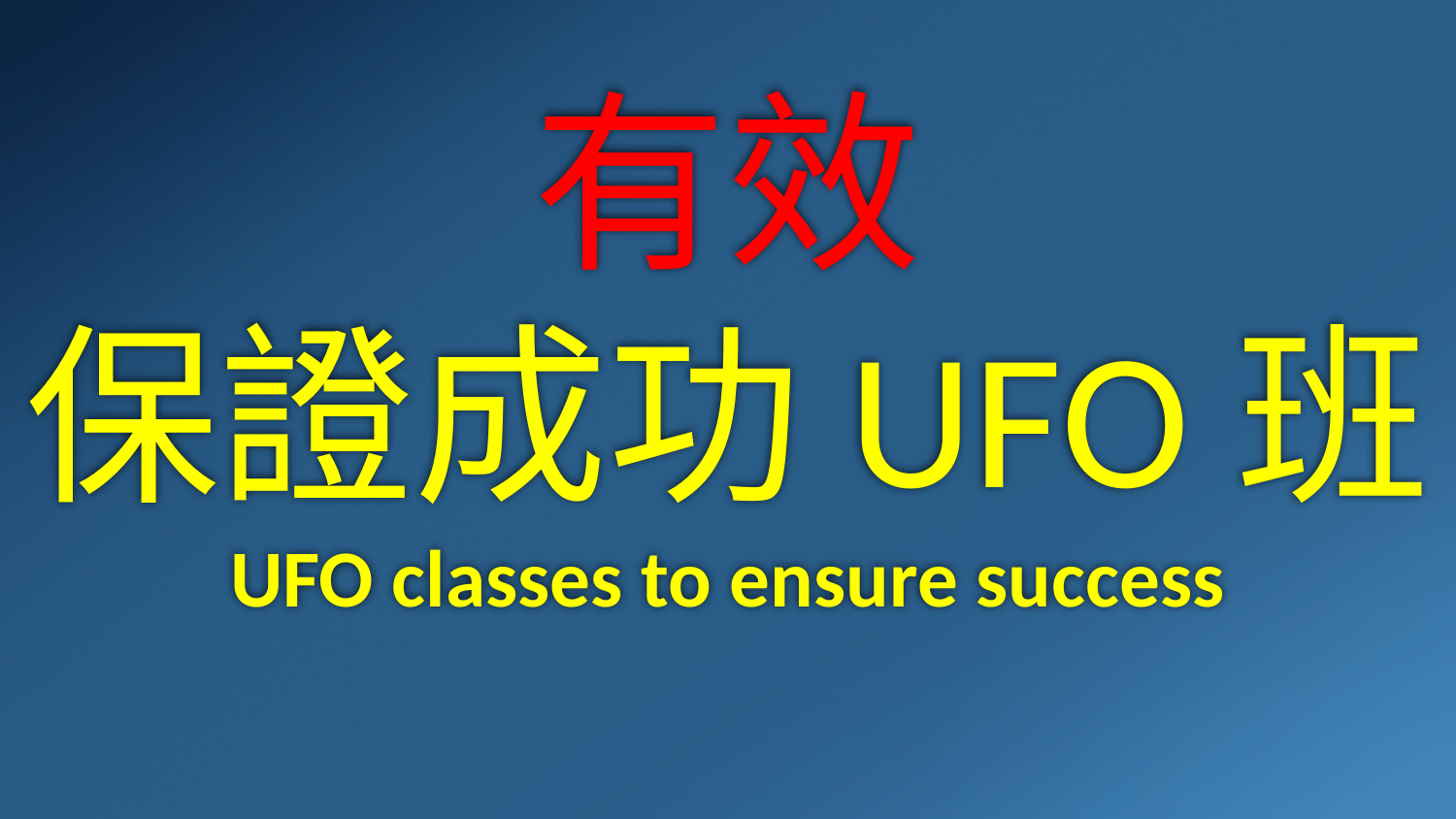

# 有效 保證成功UFO班 UFO classes to ensure success